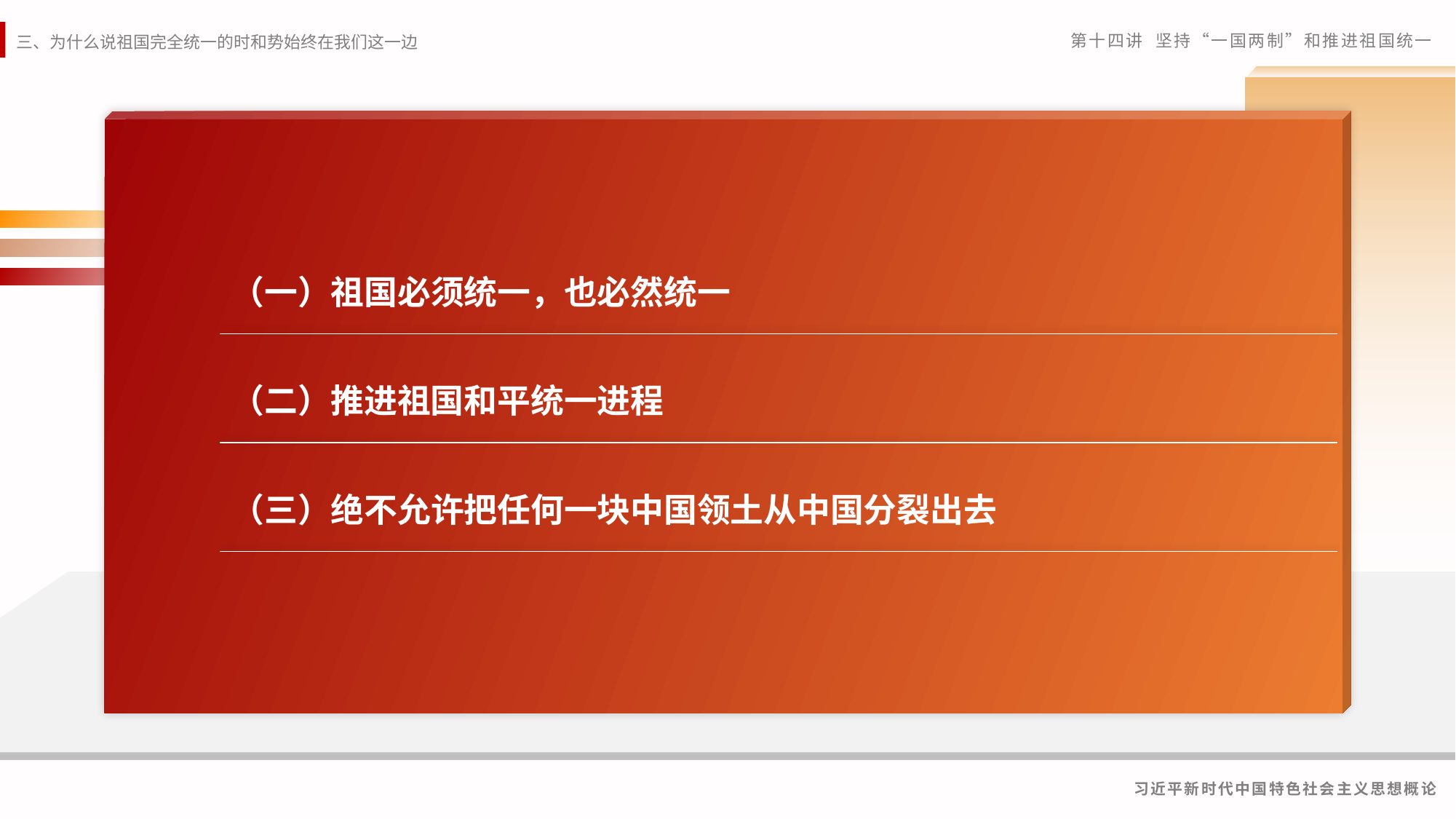

（一）祖国必须统一，也必然统一
（二）推进祖国和平统一进程
（三）绝不允许把任何一块中国领土从中国分裂出去